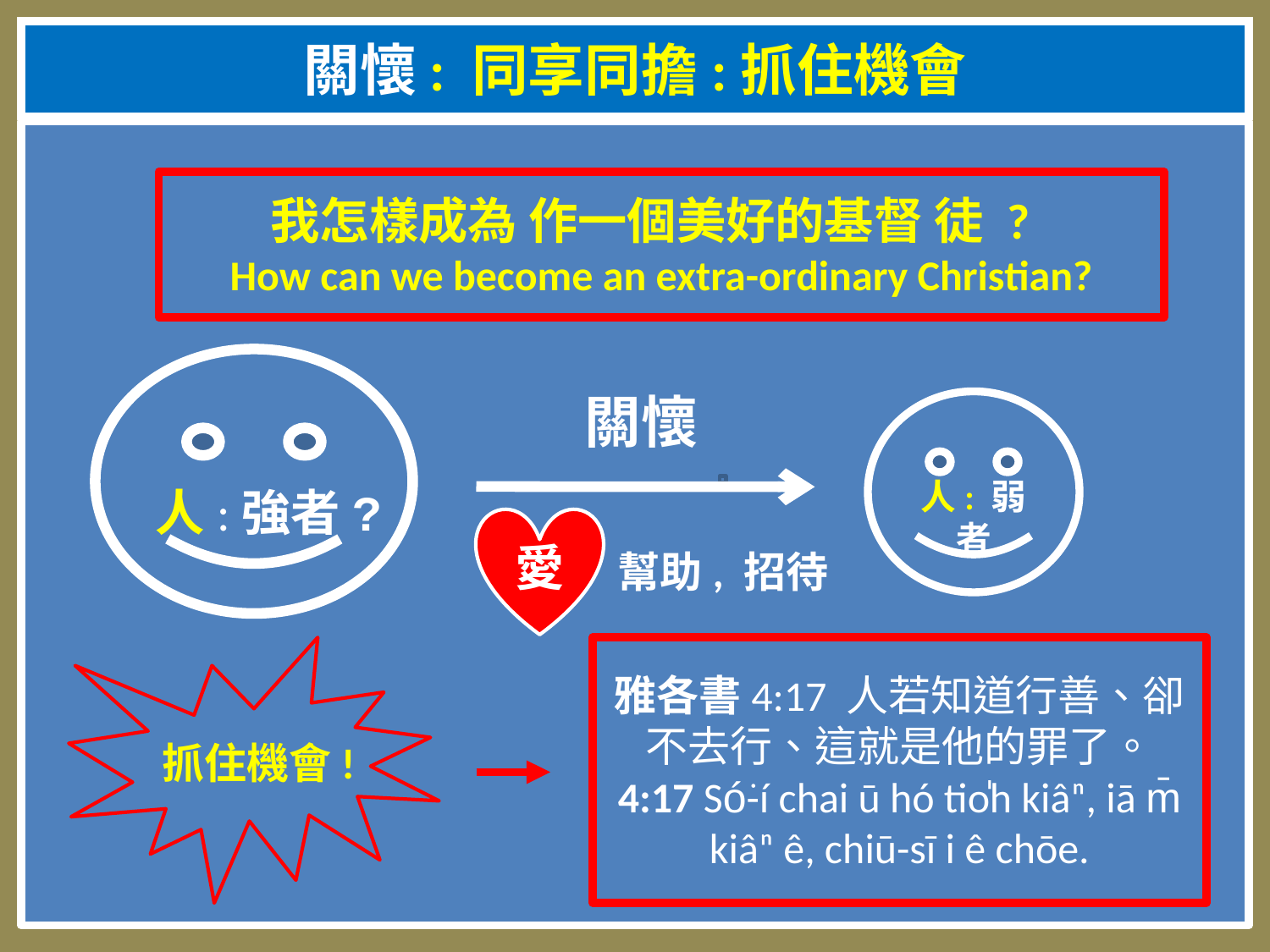

# 關懷: 同享同擔:抓住機會

我怎樣成為 作一個美好的基督 徒 ?
How can we become an extra-ordinary Christian?

人:強者?
關懷

人: 弱者

愛
幫助, 招待
抓住機會!
雅各書4:17 人若知道行善、卻不去行、這就是他的罪了。
4:17 Só͘-í chai ū hó tio̍h kiâⁿ, iā m̄ kiâⁿ ê, chiū-sī i ê chōe.